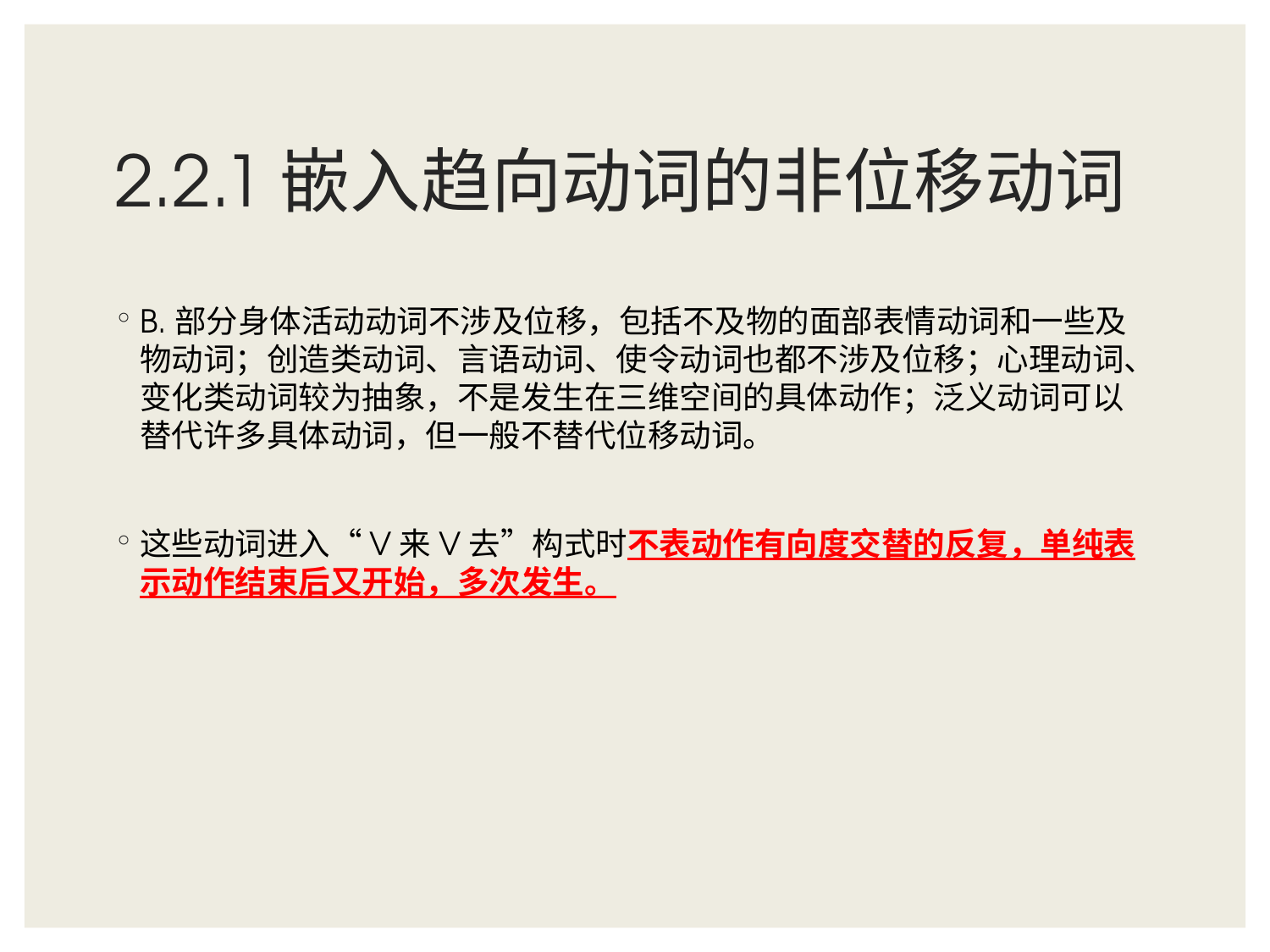

# 2.2.1嵌入趋向动词的非位移动词

B.部分身体活动动词不涉及位移，包括不及物的面部表情动词和一些及物动词；创造类动词、言语动词、使令动词也都不涉及位移；心理动词、变化类动词较为抽象，不是发生在三维空间的具体动作；泛义动词可以替代许多具体动词，但一般不替代位移动词。

这些动词进入“V来V去”构式时不表动作有向度交替的反复，单纯表示动作结束后又开始，多次发生。